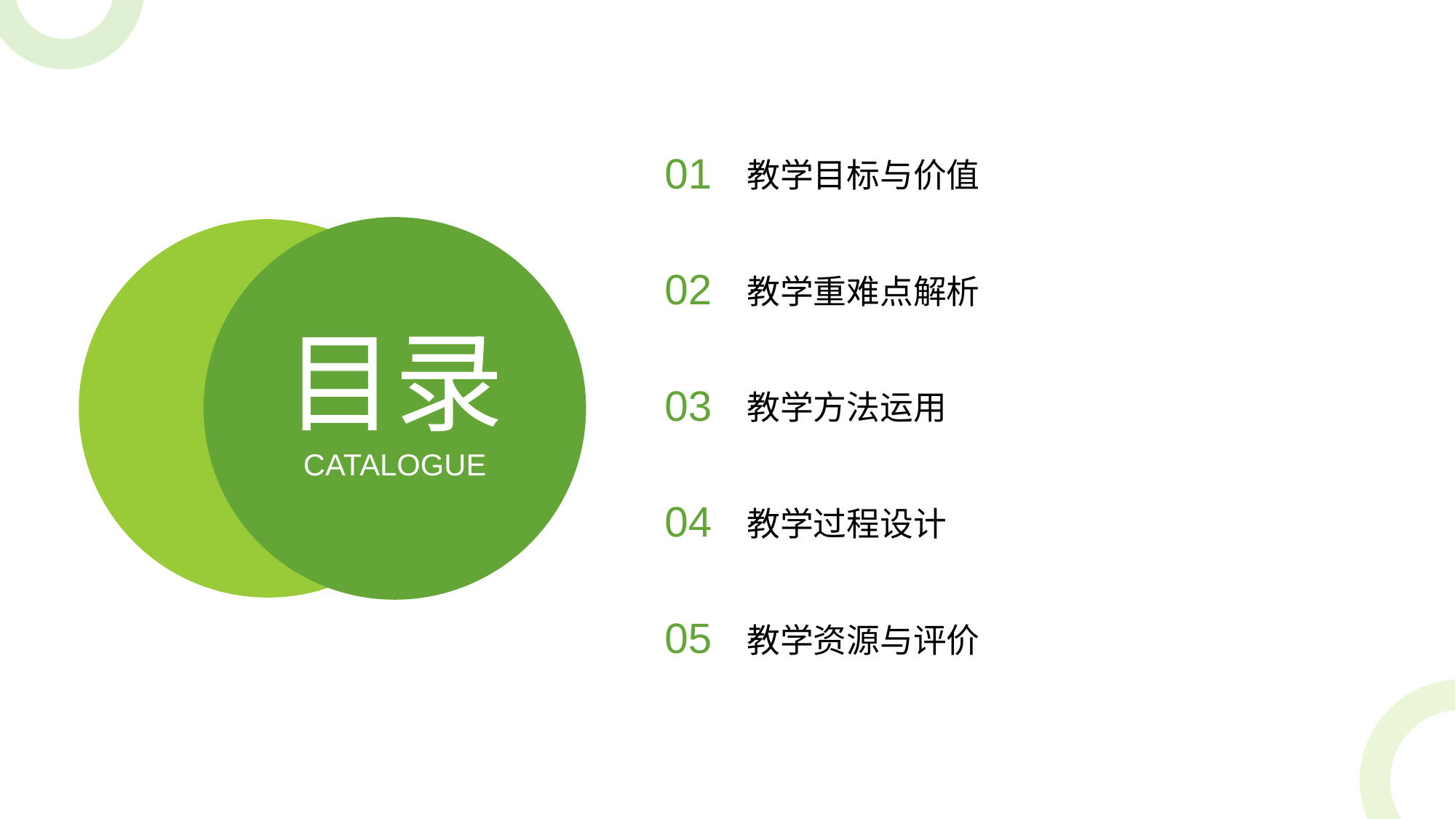

01
教学目标与价值

02
教学重难点解析
目录
03
教学方法运用
CATALOGUE
04
教学过程设计
05
教学资源与评价